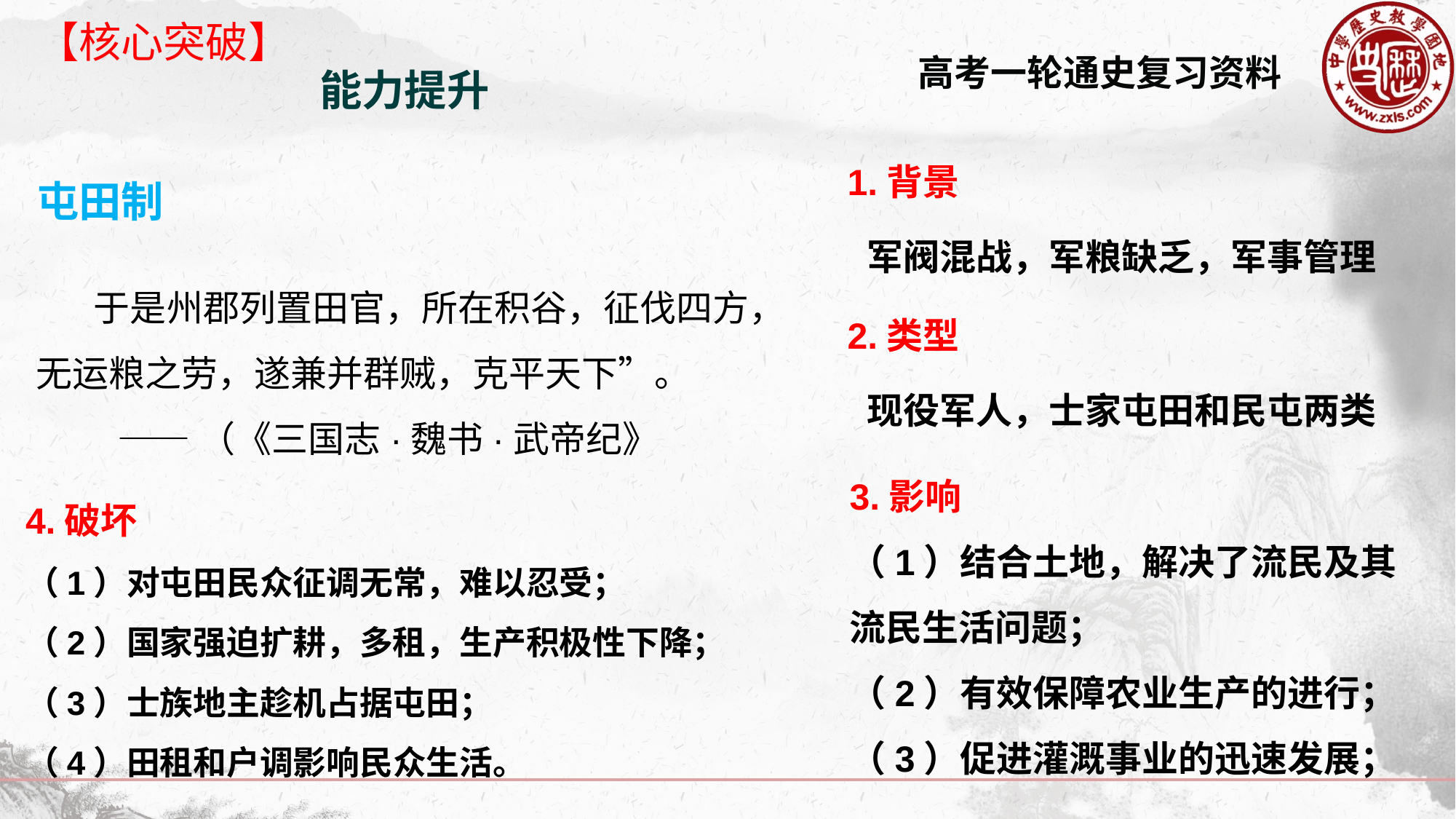

【核心突破】
能力提升
1.背景
 军阀混战，军粮缺乏，军事管理
屯田制
      于是州郡列置田官，所在积谷，征伐四方，无运粮之劳，遂兼并群贼，克平天下”。
          ——（《三国志·魏书·武帝纪》
2.类型
 现役军人，士家屯田和民屯两类
3.影响
（1）结合土地，解决了流民及其流民生活问题；
（2）有效保障农业生产的进行；
（3）促进灌溉事业的迅速发展；
4.破坏
（1）对屯田民众征调无常，难以忍受；
（2）国家强迫扩耕，多租，生产积极性下降；
（3）士族地主趁机占据屯田；
（4）田租和户调影响民众生活。